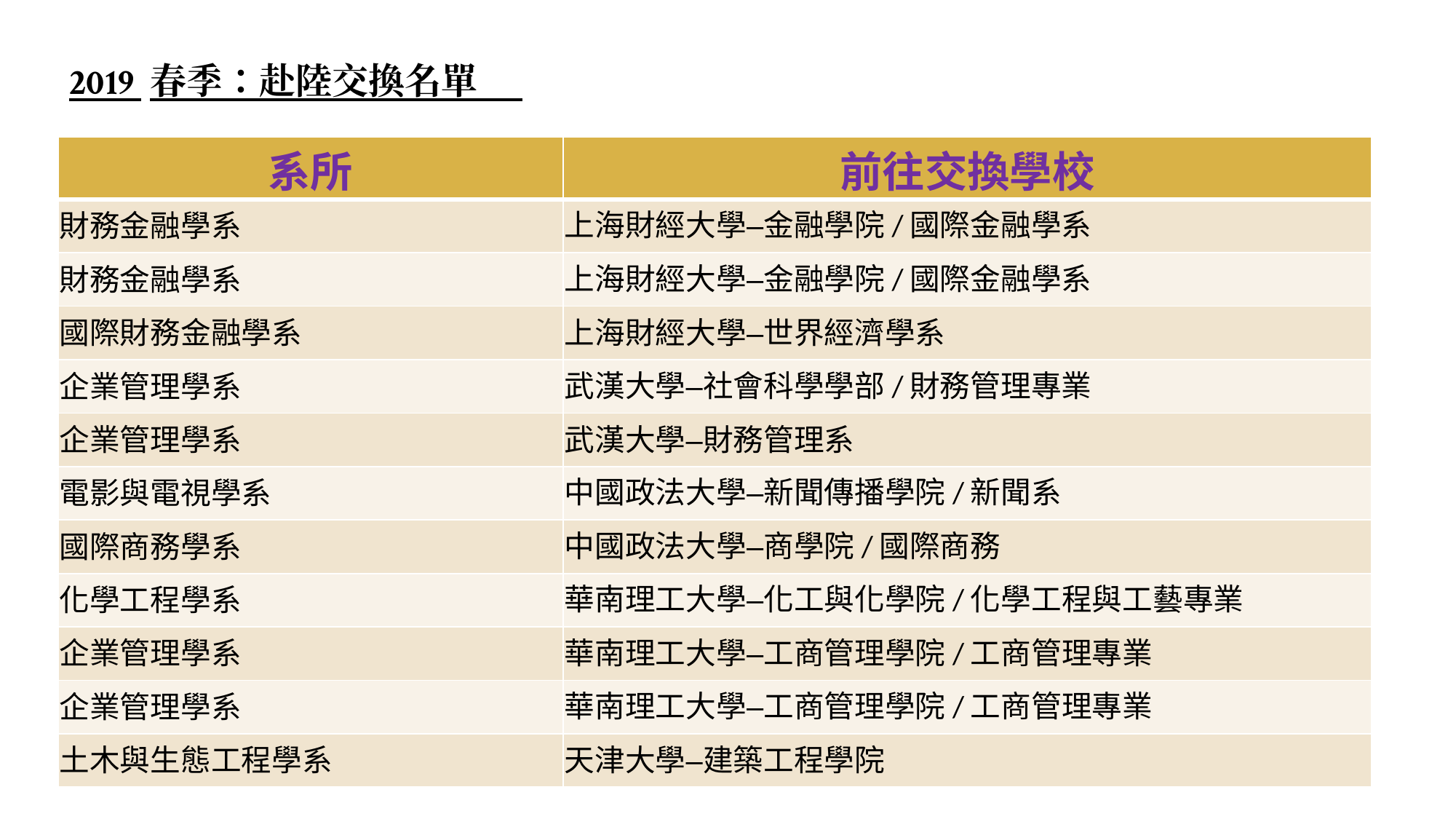

2019 春季：赴陸交換名單
| 系所 | 前往交換學校 |
| --- | --- |
| 財務金融學系 | 上海財經大學–金融學院/國際金融學系 |
| 財務金融學系 | 上海財經大學–金融學院/國際金融學系 |
| 國際財務金融學系 | 上海財經大學–世界經濟學系 |
| 企業管理學系 | 武漢大學–社會科學學部/財務管理專業 |
| 企業管理學系 | 武漢大學–財務管理系 |
| 電影與電視學系 | 中國政法大學–新聞傳播學院/新聞系 |
| 國際商務學系 | 中國政法大學–商學院/國際商務 |
| 化學工程學系 | 華南理工大學–化工與化學院/化學工程與工藝專業 |
| 企業管理學系 | 華南理工大學–工商管理學院/工商管理專業 |
| 企業管理學系 | 華南理工大學–工商管理學院/工商管理專業 |
| 土木與生態工程學系 | 天津大學–建築工程學院 |
36